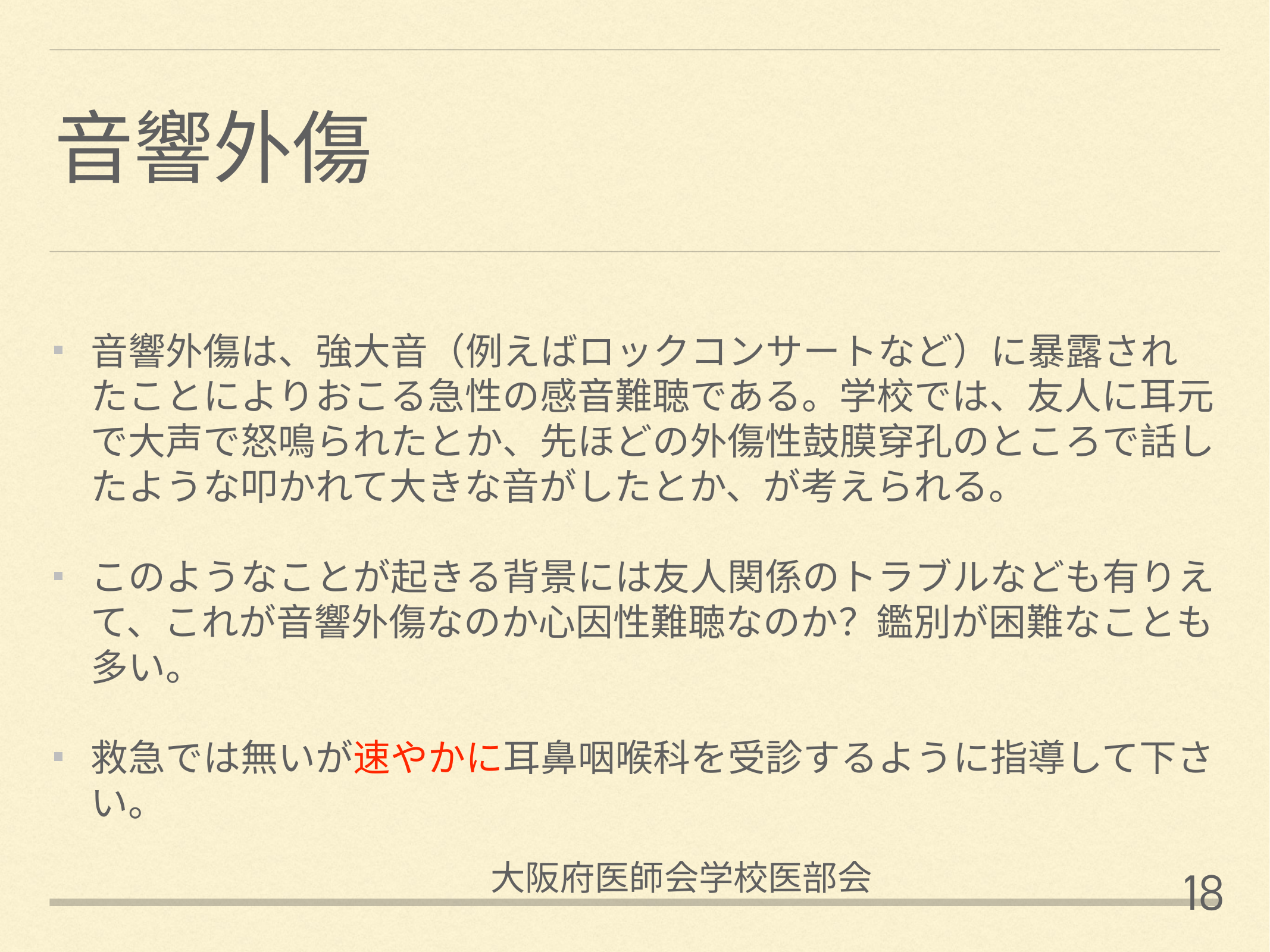

# 音響外傷
音響外傷は、強大音（例えばロックコンサートなど）に暴露されたことによりおこる急性の感音難聴である。学校では、友人に耳元で大声で怒鳴られたとか、先ほどの外傷性鼓膜穿孔のところで話したような叩かれて大きな音がしたとか、が考えられる。
このようなことが起きる背景には友人関係のトラブルなども有りえて、これが音響外傷なのか心因性難聴なのか？鑑別が困難なことも多い。
救急では無いが速やかに耳鼻咽喉科を受診するように指導して下さい。
大阪府医師会学校医部会
18